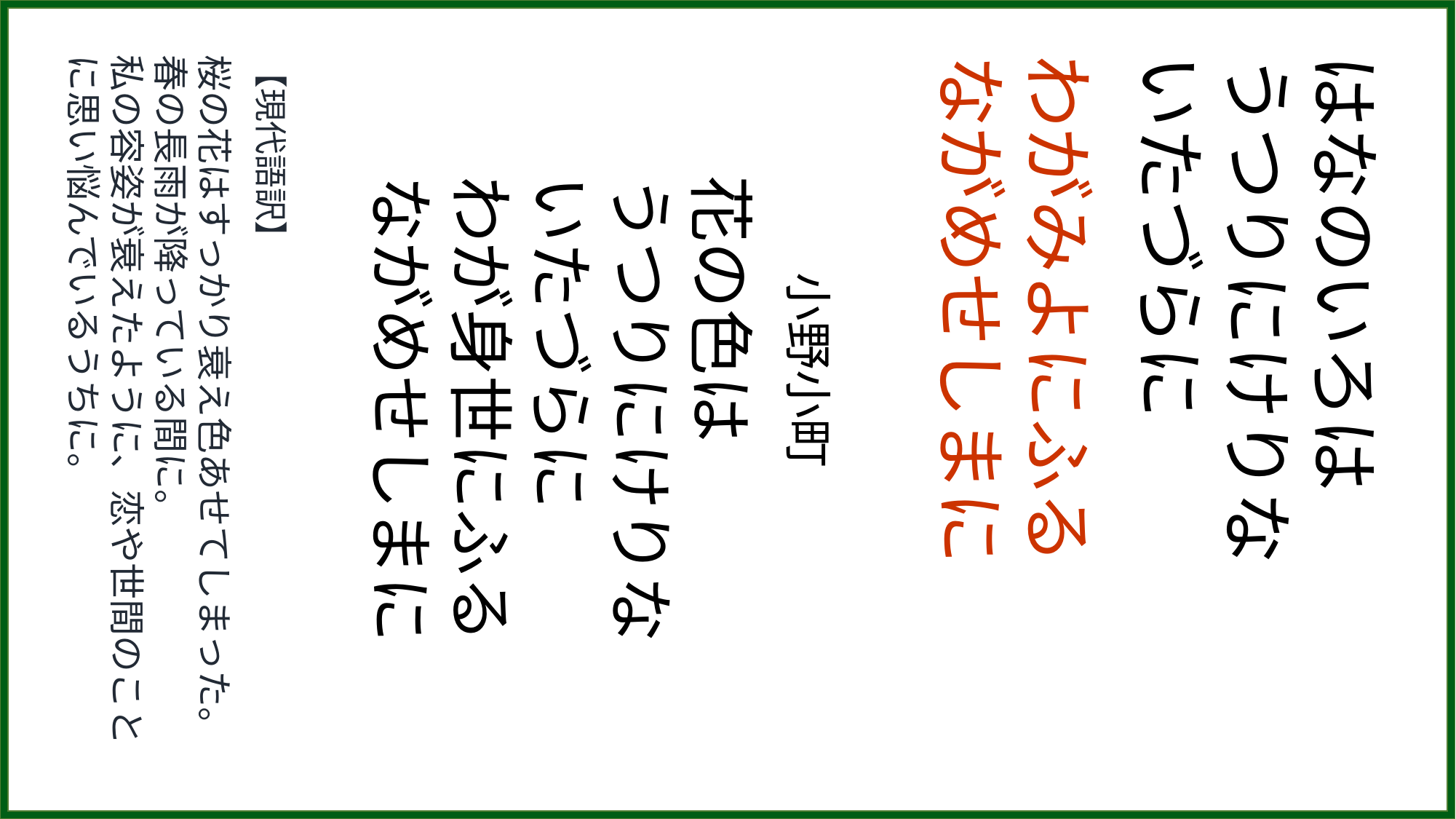

【現代語訳】

桜の花はすっかり衰え色あせてしまった。
春の長雨が降っている間に。
私の容姿が衰えたように、恋や世間のことに思い悩んでいるうちに。
　　小野小町

花の色は
うつりにけりな
いたづらに
わが身世にふる
ながめせしまに
わがみよにふる
ながめせしまに
はなのいろは
うつりにけりな
いたづらに